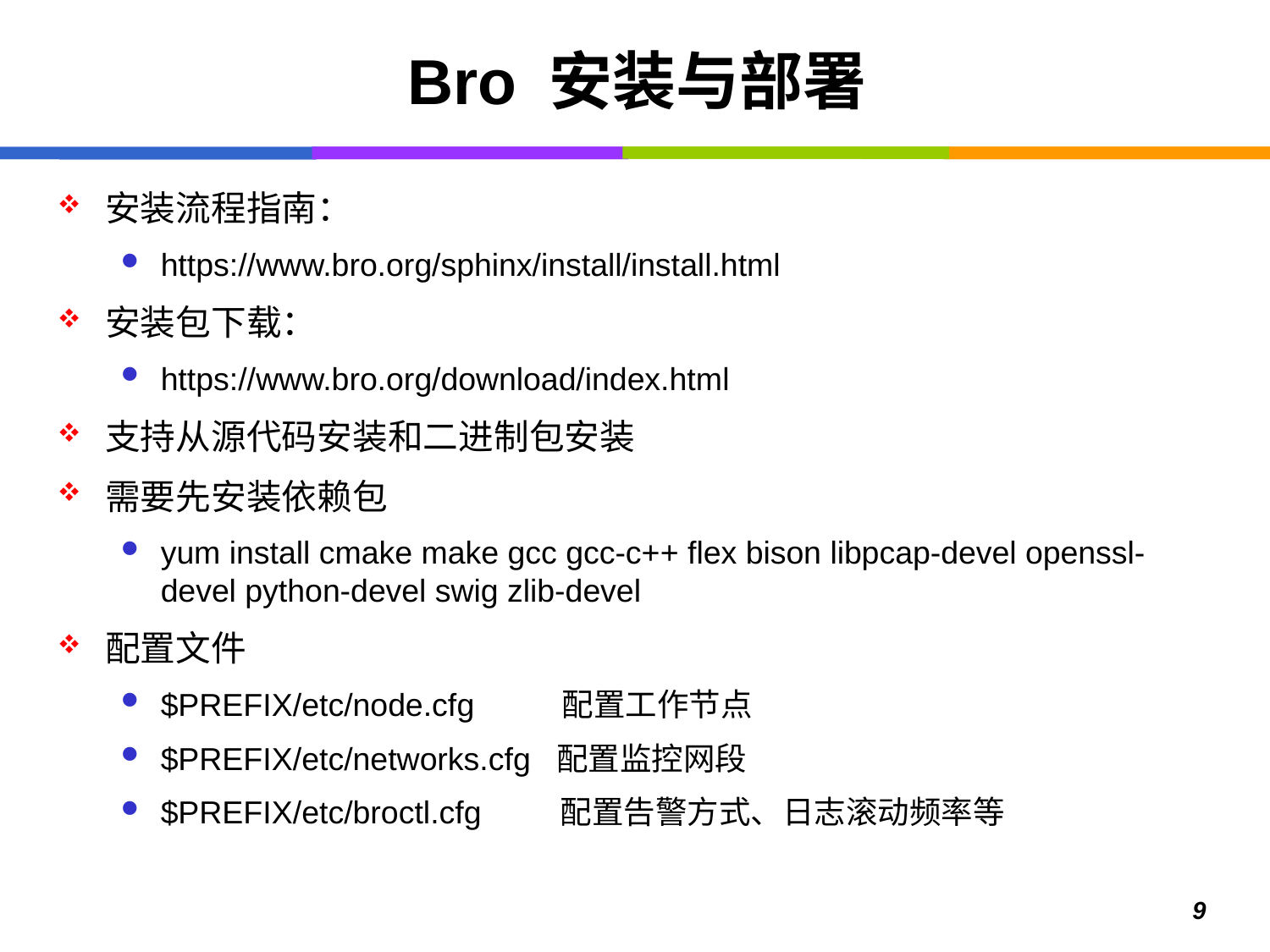

# Bro 安装与部署
安装流程指南：
https://www.bro.org/sphinx/install/install.html
安装包下载：
https://www.bro.org/download/index.html
支持从源代码安装和二进制包安装
需要先安装依赖包
yum install cmake make gcc gcc-c++ flex bison libpcap-devel openssl-devel python-devel swig zlib-devel
配置文件
$PREFIX/etc/node.cfg         配置工作节点
$PREFIX/etc/networks.cfg  配置监控网段
$PREFIX/etc/broctl.cfg        配置告警方式、日志滚动频率等
9